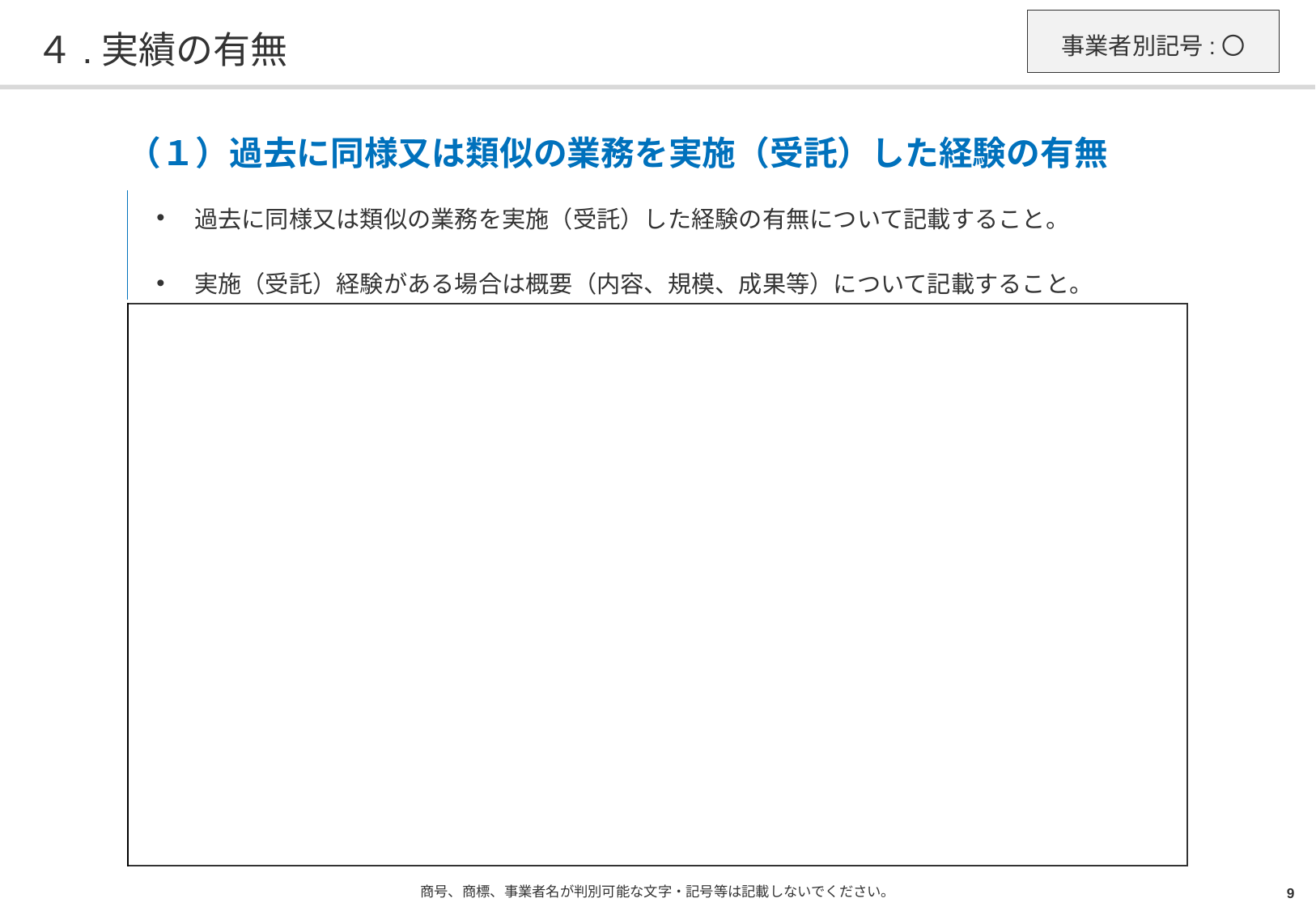

事業者別記号:〇
# ４.実績の有無
| （１）過去に同様又は類似の業務を実施（受託）した経験の有無 |
| --- |
| 過去に同様又は類似の業務を実施（受託）した経験の有無について記載すること。 実施（受託）経験がある場合は概要（内容、規模、成果等）について記載すること。 |
|  |
| --- |
商号、商標、事業者名が判別可能な文字・記号等は記載しないでください。
9